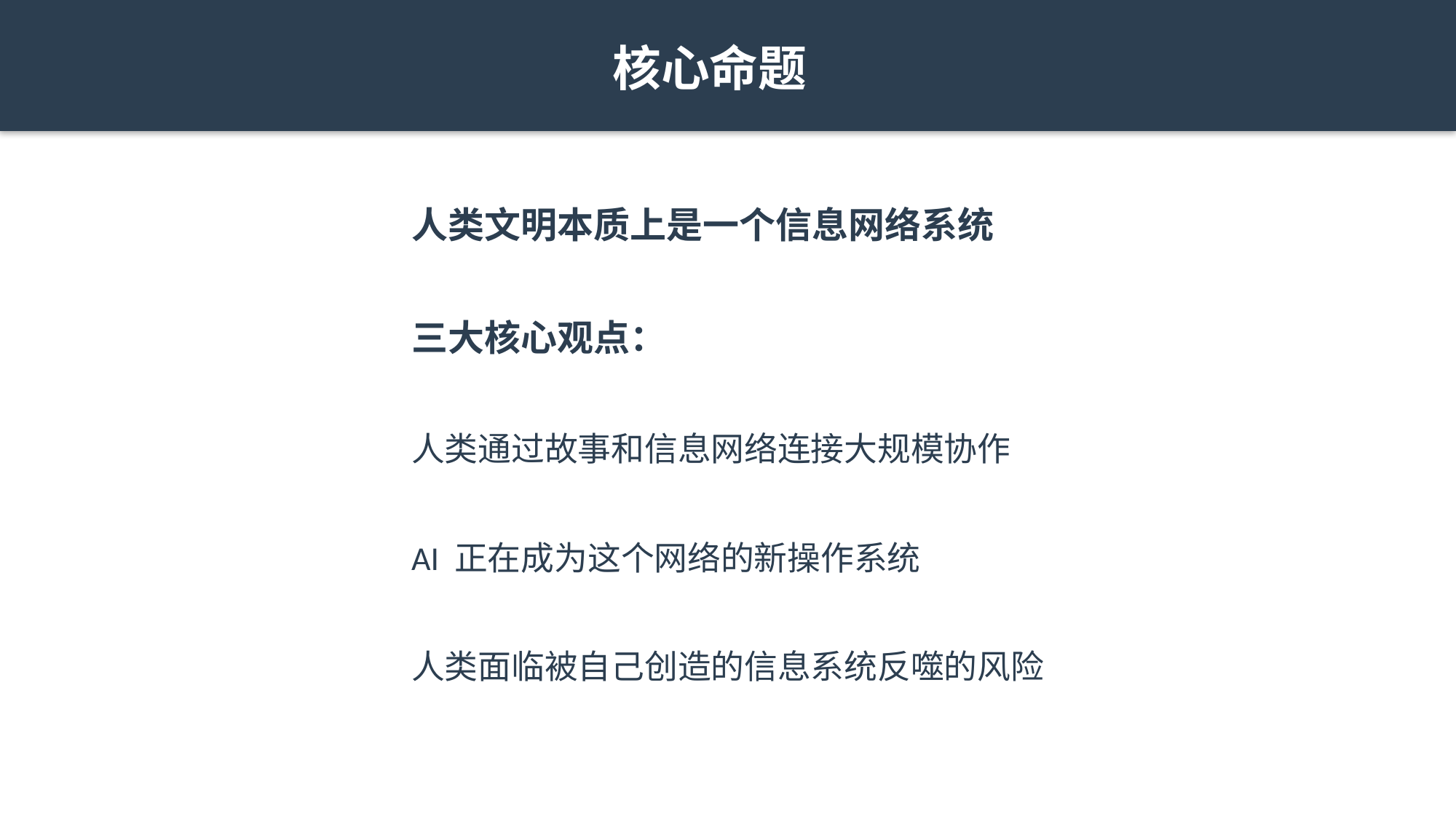

核心命题
人类文明本质上是一个信息网络系统

三大核心观点：

人类通过故事和信息网络连接大规模协作

AI 正在成为这个网络的新操作系统

人类面临被自己创造的信息系统反噬的风险